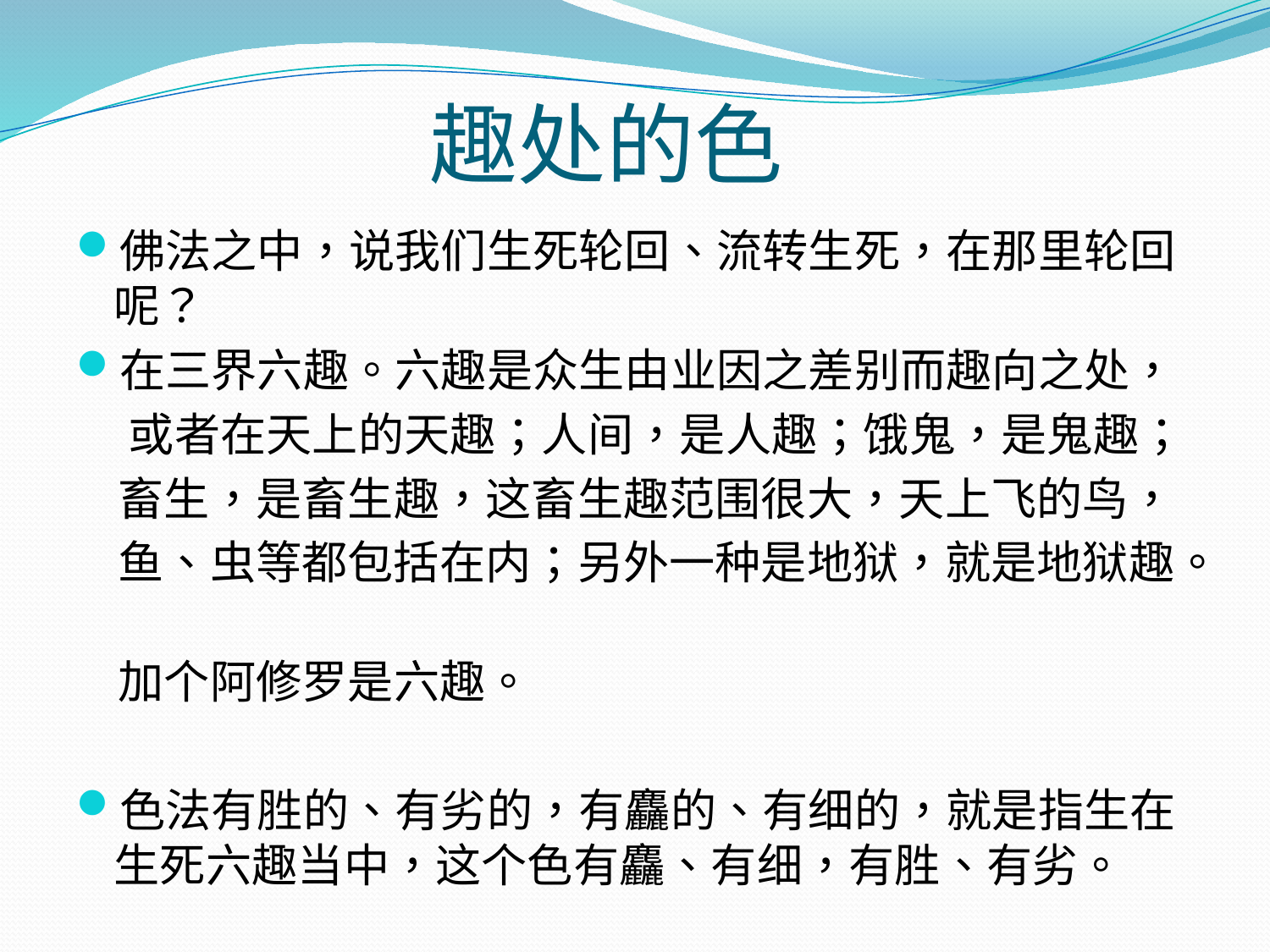

# 趣处的色
佛法之中，说我们生死轮回、流转生死，在那里轮回呢？
在三界六趣。六趣是众生由业因之差别而趣向之处，
    或者在天上的天趣；人间，是人趣；饿鬼，是鬼趣；
   畜生，是畜生趣，这畜生趣范围很大，天上飞的鸟，
   鱼、虫等都包括在内；另外一种是地狱，就是地狱趣。
   加个阿修罗是六趣。

色法有胜的、有劣的，有麤的、有细的，就是指生在生死六趣当中，这个色有麤、有细，有胜、有劣。